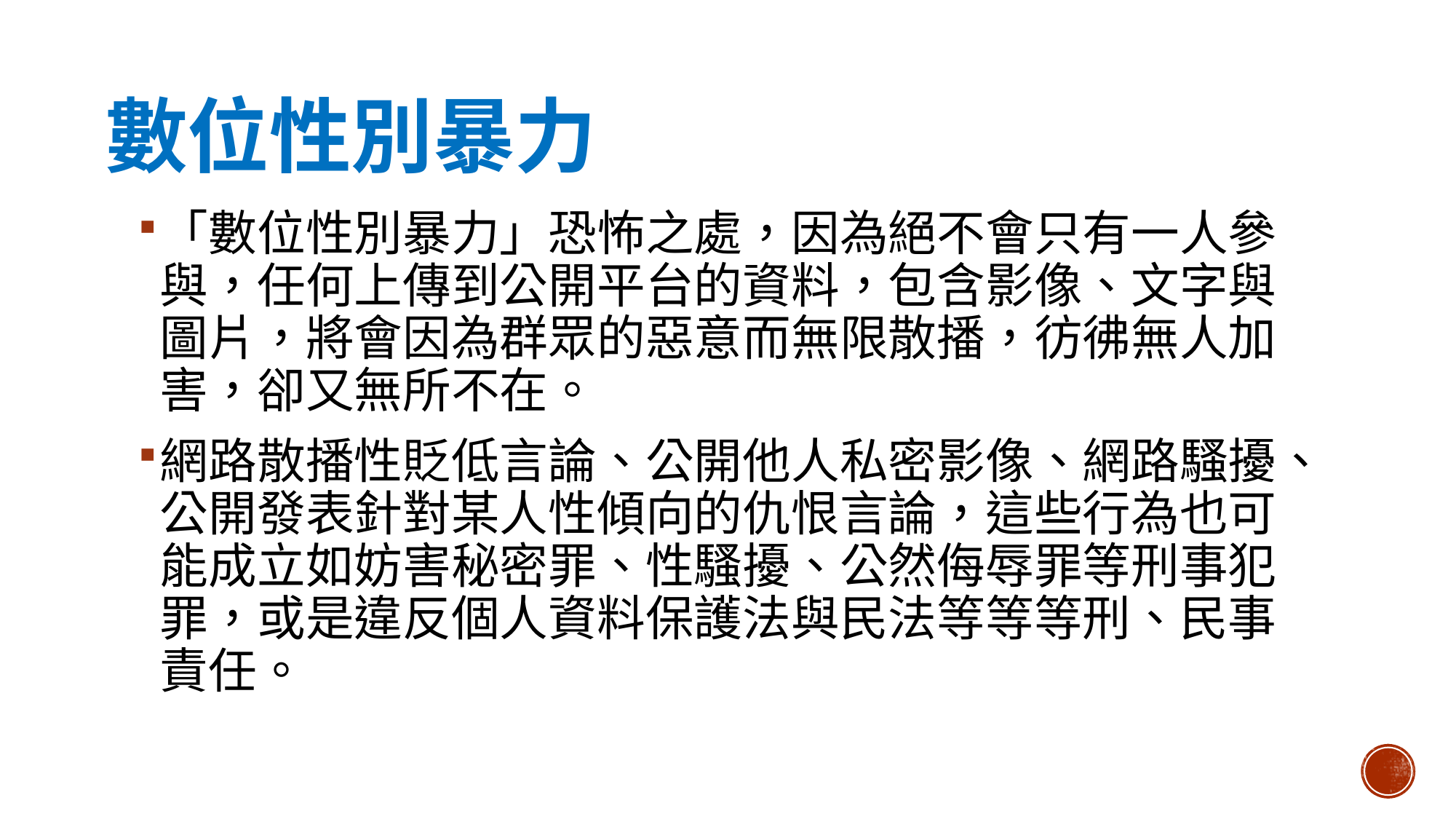

# 數位性別暴力
「數位性別暴力」恐怖之處，因為絕不會只有一人參與，任何上傳到公開平台的資料，包含影像、文字與圖片，將會因為群眾的惡意而無限散播，彷彿無人加害，卻又無所不在。
網路散播性貶低言論、公開他人私密影像、網路騷擾、公開發表針對某人性傾向的仇恨言論，這些行為也可能成立如妨害秘密罪、性騷擾、公然侮辱罪等刑事犯罪，或是違反個人資料保護法與民法等等等刑、民事責任。